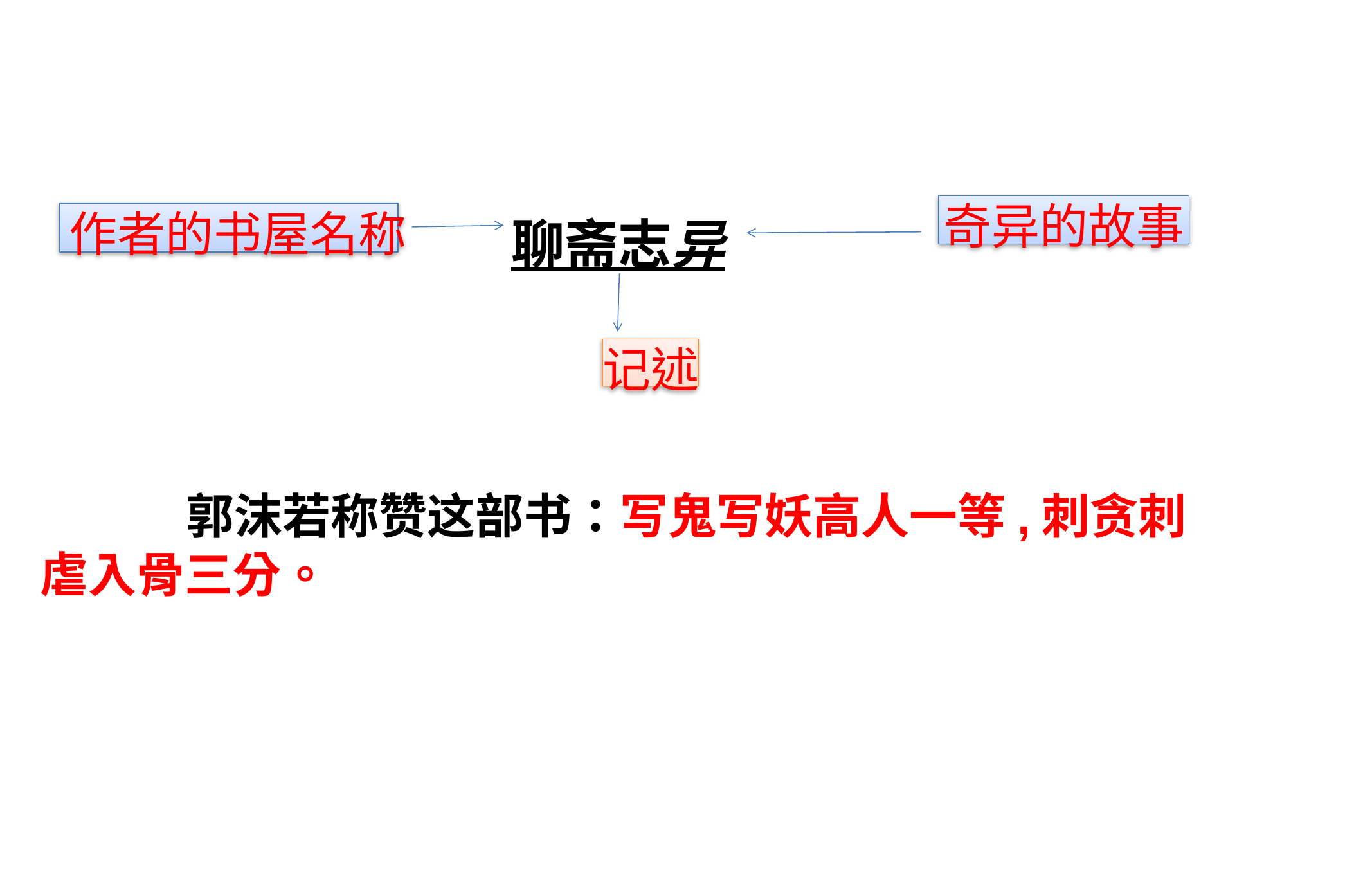

奇异的故事
作者的书屋名称
聊斋志异
记述
郭沫若称赞这部书：写鬼写妖高人一等,刺贪刺
虐入骨三分。